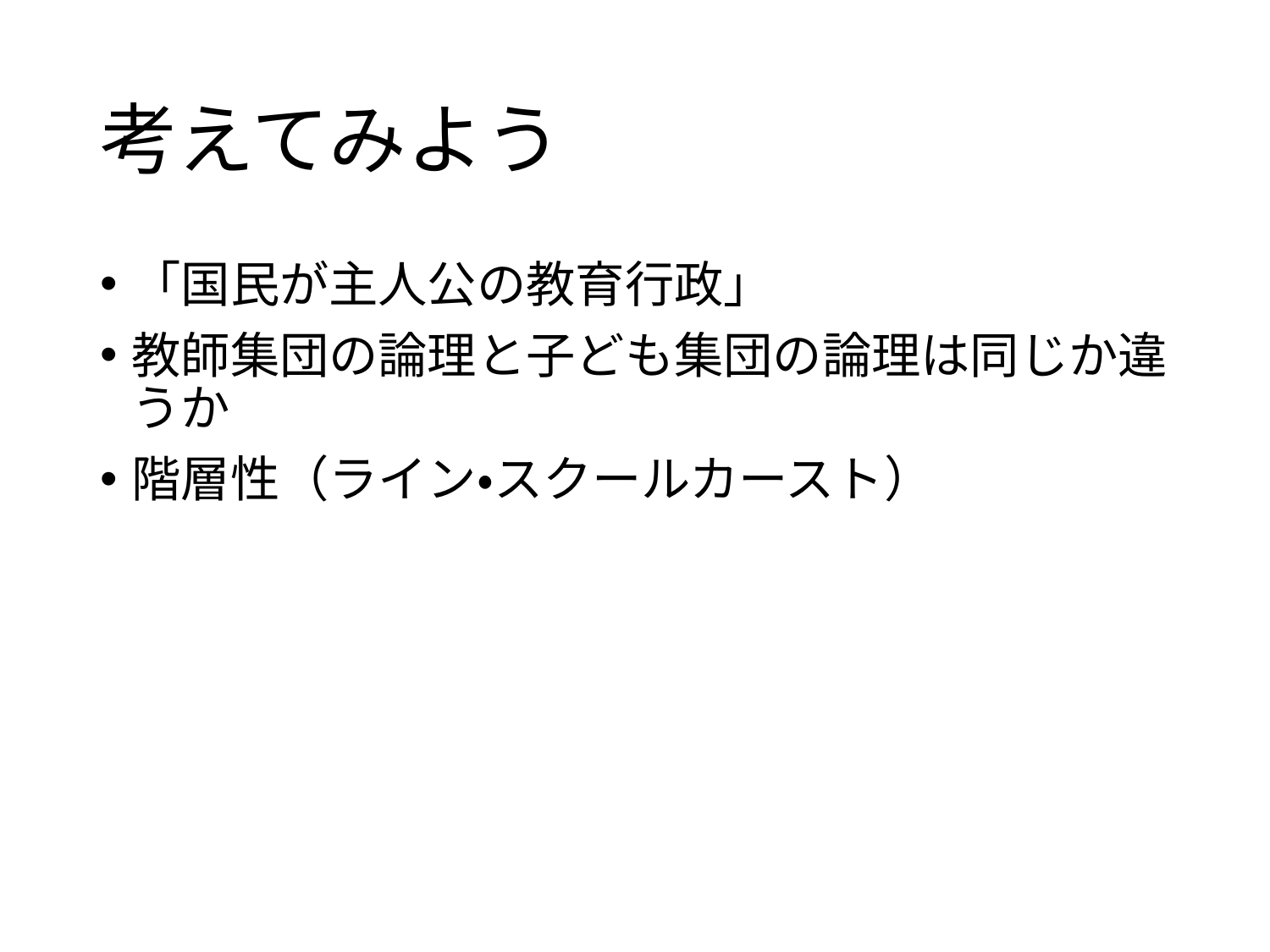

# 考えてみよう
「国民が主人公の教育行政」
教師集団の論理と子ども集団の論理は同じか違うか
階層性（ライン・スクールカースト）